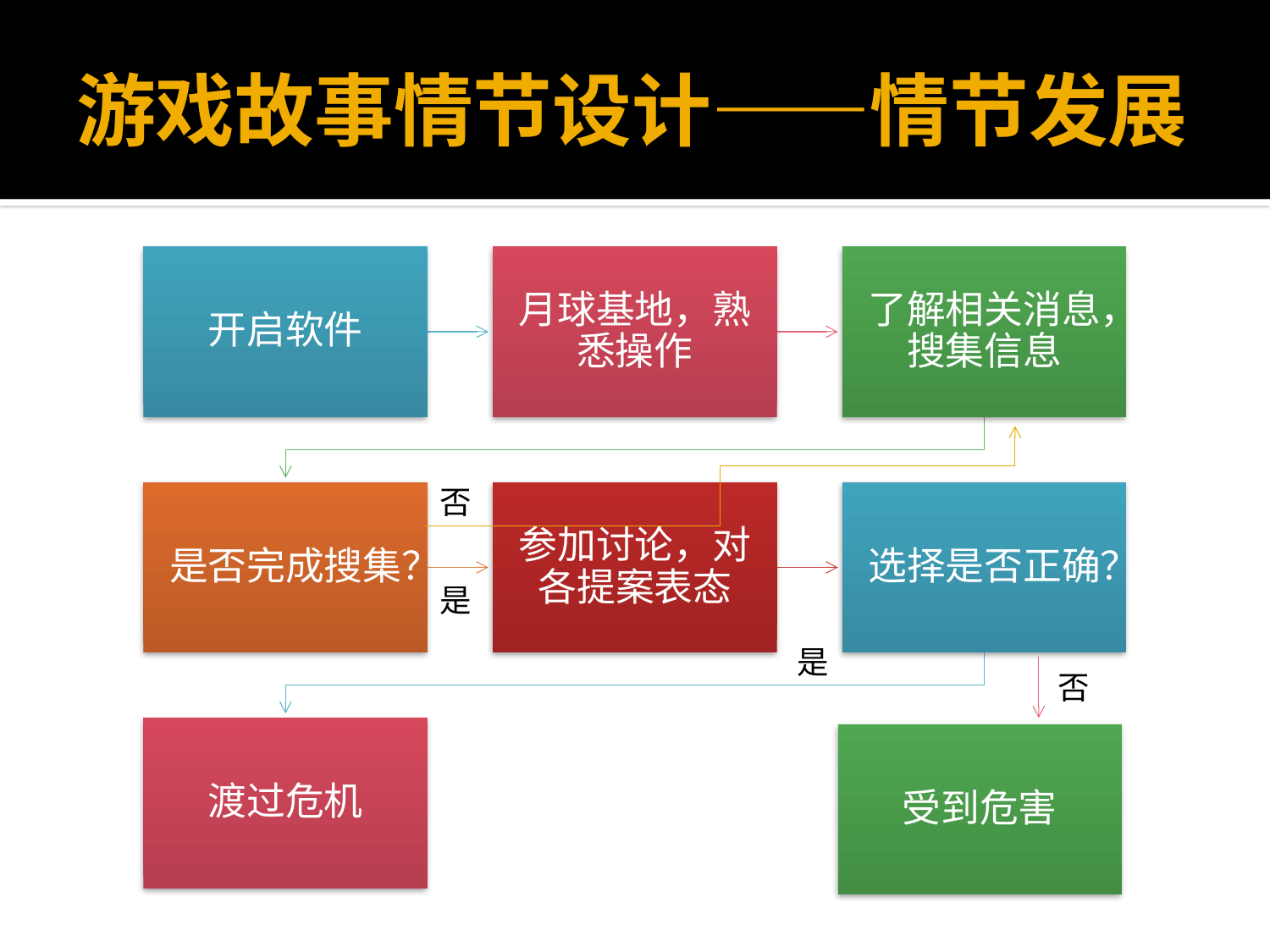

# 游戏故事情节设计——情节发展
开启软件
月球基地，熟悉操作
了解相关消息，搜集信息

是否完成搜集？
参加讨论，对各提案表态
选择是否正确？

渡过危机
受到危害
否
是
是
否